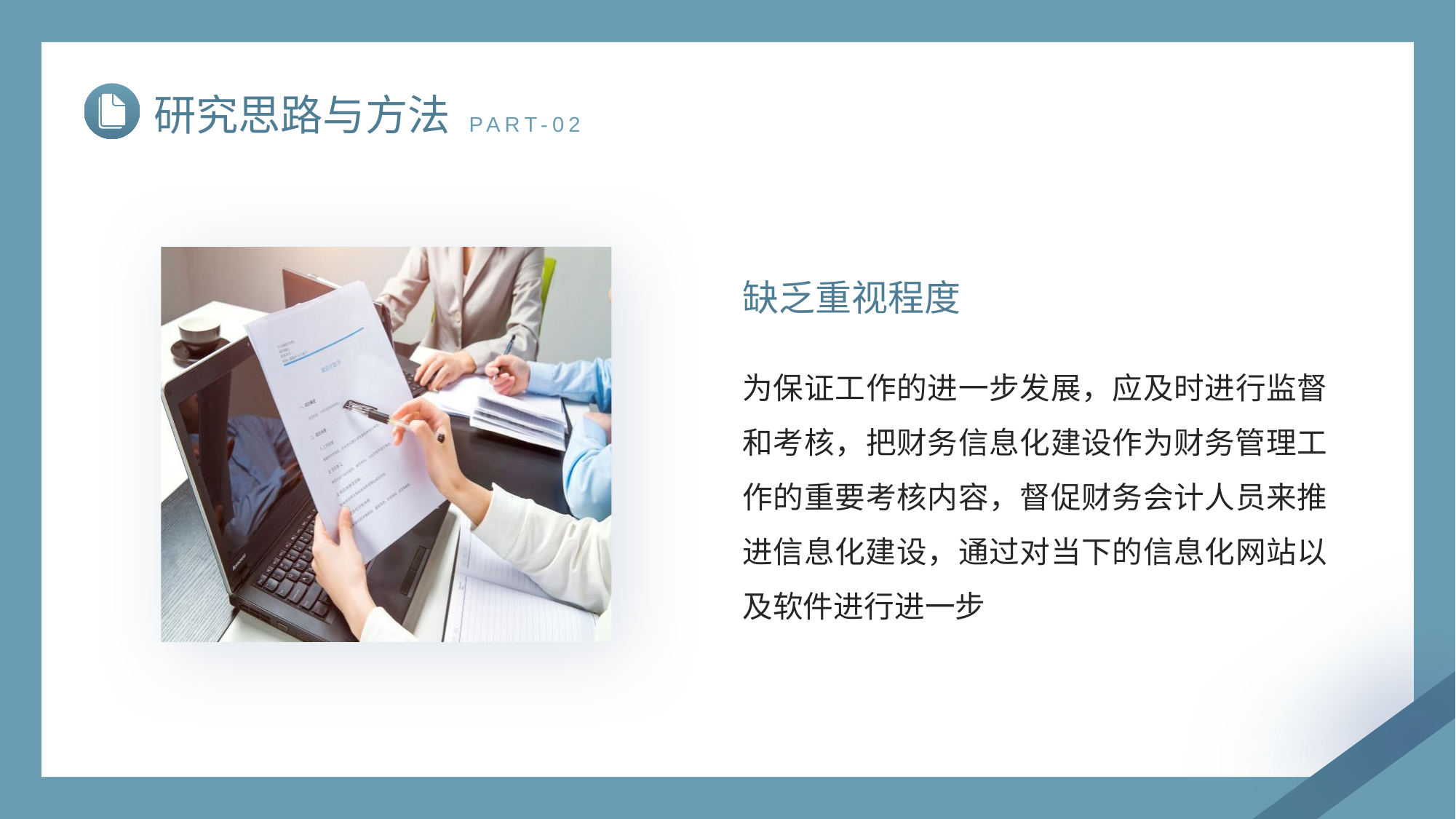

研究思路与方法
PART-02

缺乏重视程度
为保证工作的进一步发展，应及时进行监督和考核，把财务信息化建设作为财务管理工作的重要考核内容，督促财务会计人员来推进信息化建设，通过对当下的信息化网站以及软件进行进一步